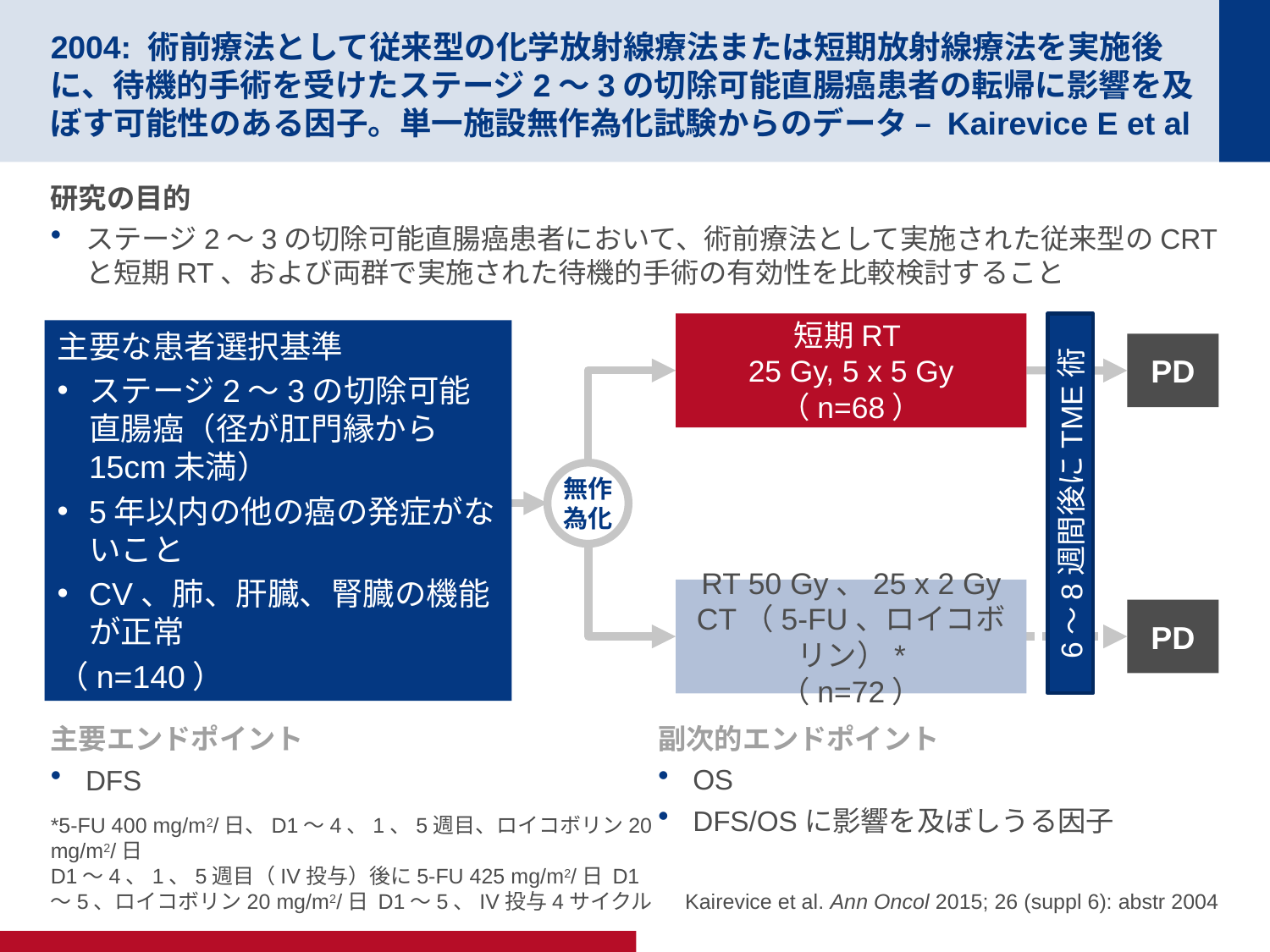

# 2004: 術前療法として従来型の化学放射線療法または短期放射線療法を実施後に、待機的手術を受けたステージ2～3の切除可能直腸癌患者の転帰に影響を及ぼす可能性のある因子。単一施設無作為化試験からのデータ – Kairevice E et al
研究の目的
ステージ2～3の切除可能直腸癌患者において、術前療法として実施された従来型のCRTと短期RT、および両群で実施された待機的手術の有効性を比較検討すること
短期RT
25 Gy, 5 x 5 Gy
（n=68）
6～8週間後にTME術
主要な患者選択基準
ステージ2～3の切除可能直腸癌（径が肛門縁から15cm未満）
5年以内の他の癌の発症がないこと
CV、肺、肝臓、腎臓の機能が正常
（n=140）
PD
無作
為化
RT 50 Gy、25 x 2 Gy
CT（5-FU、ロイコボリン）*
（n=72）
PD
主要エンドポイント
DFS

副次的エンドポイント
OS
DFS/OSに影響を及ぼしうる因子
*5-FU 400 mg/m2/日、D1～4、1、5週目、ロイコボリン20 mg/m2/日
D1～4、1、5週目（IV投与）後に5-FU 425 mg/m2/日 D1～5、ロイコボリン20 mg/m2/日 D1～5、IV投与4サイクル
Kairevice et al. Ann Oncol 2015; 26 (suppl 6): abstr 2004